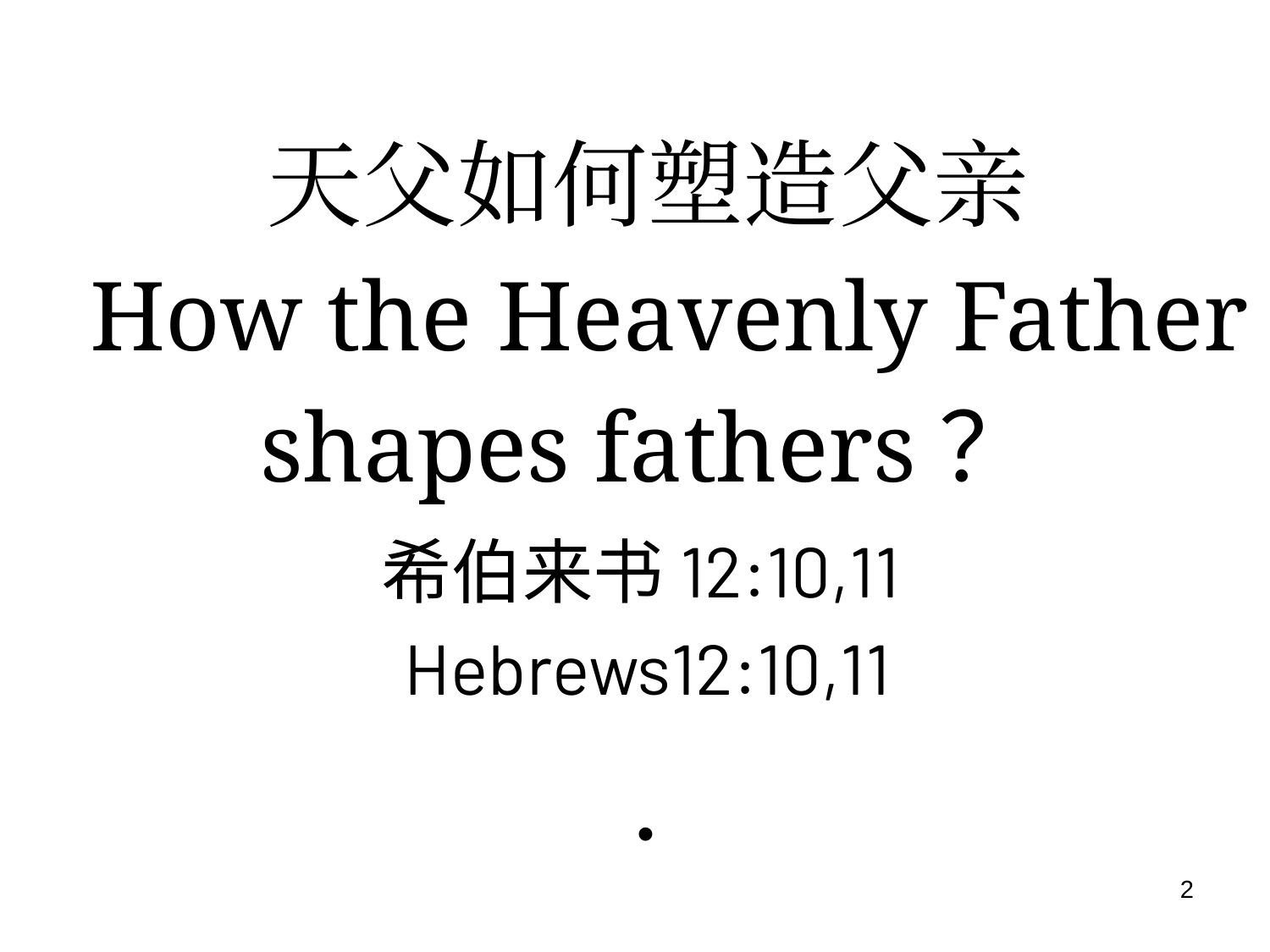

天父如何塑造父亲
 How the Heavenly Father shapes fathers？
希伯来书12:10,11
Hebrews12:10,11
#
2